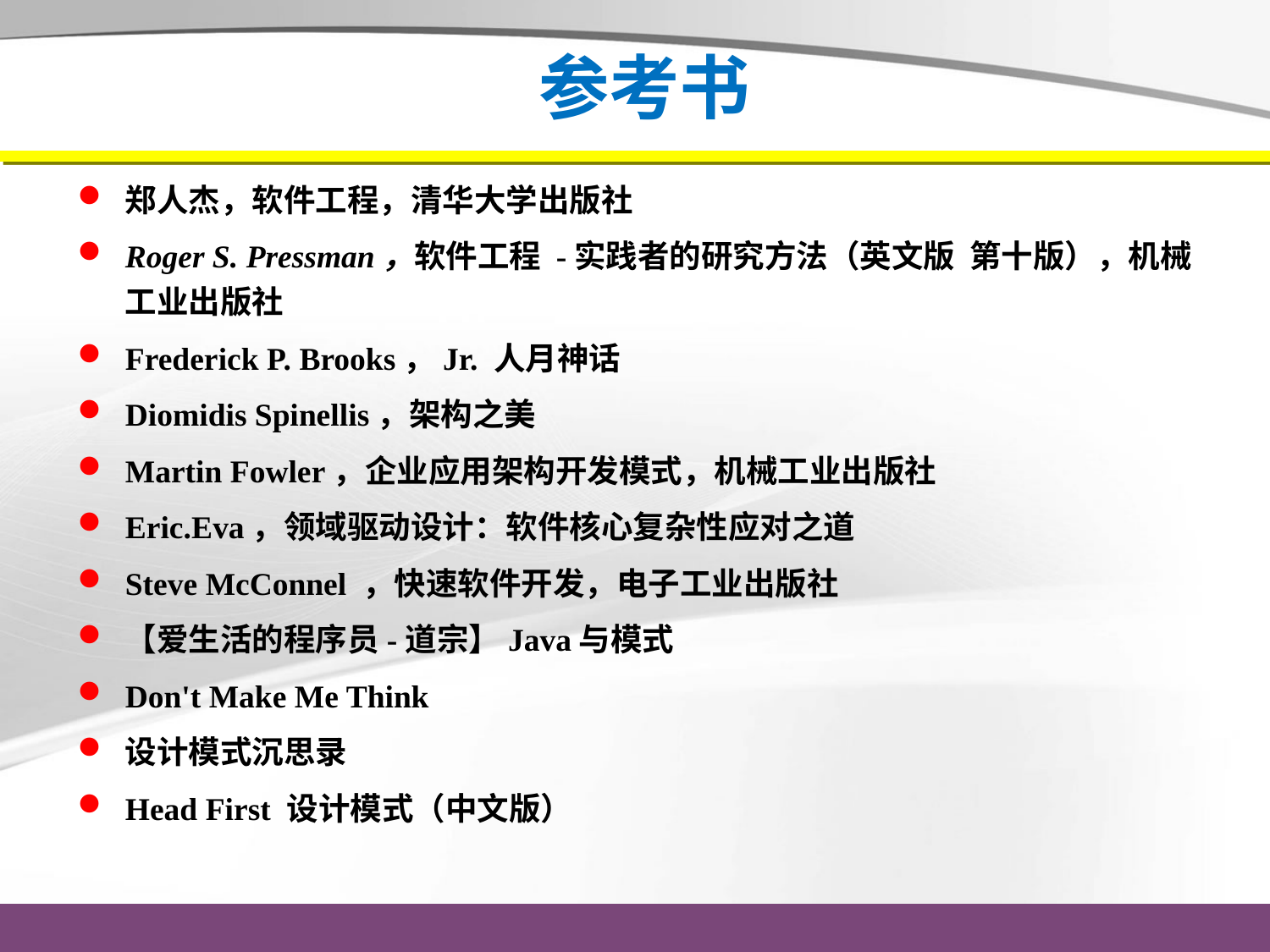

# 参考书
郑人杰，软件工程，清华大学出版社
Roger S. Pressman，软件工程 -实践者的研究方法（英文版  第十版），机械工业出版社
Frederick P. Brooks，Jr. 人月神话
Diomidis Spinellis，架构之美
Martin Fowler，企业应用架构开发模式，机械工业出版社
Eric.Eva，领域驱动设计：软件核心复杂性应对之道
Steve McConnel ，快速软件开发，电子工业出版社
【爱生活的程序员-道宗】Java与模式
Don't Make Me Think
设计模式沉思录
Head First 设计模式（中文版）